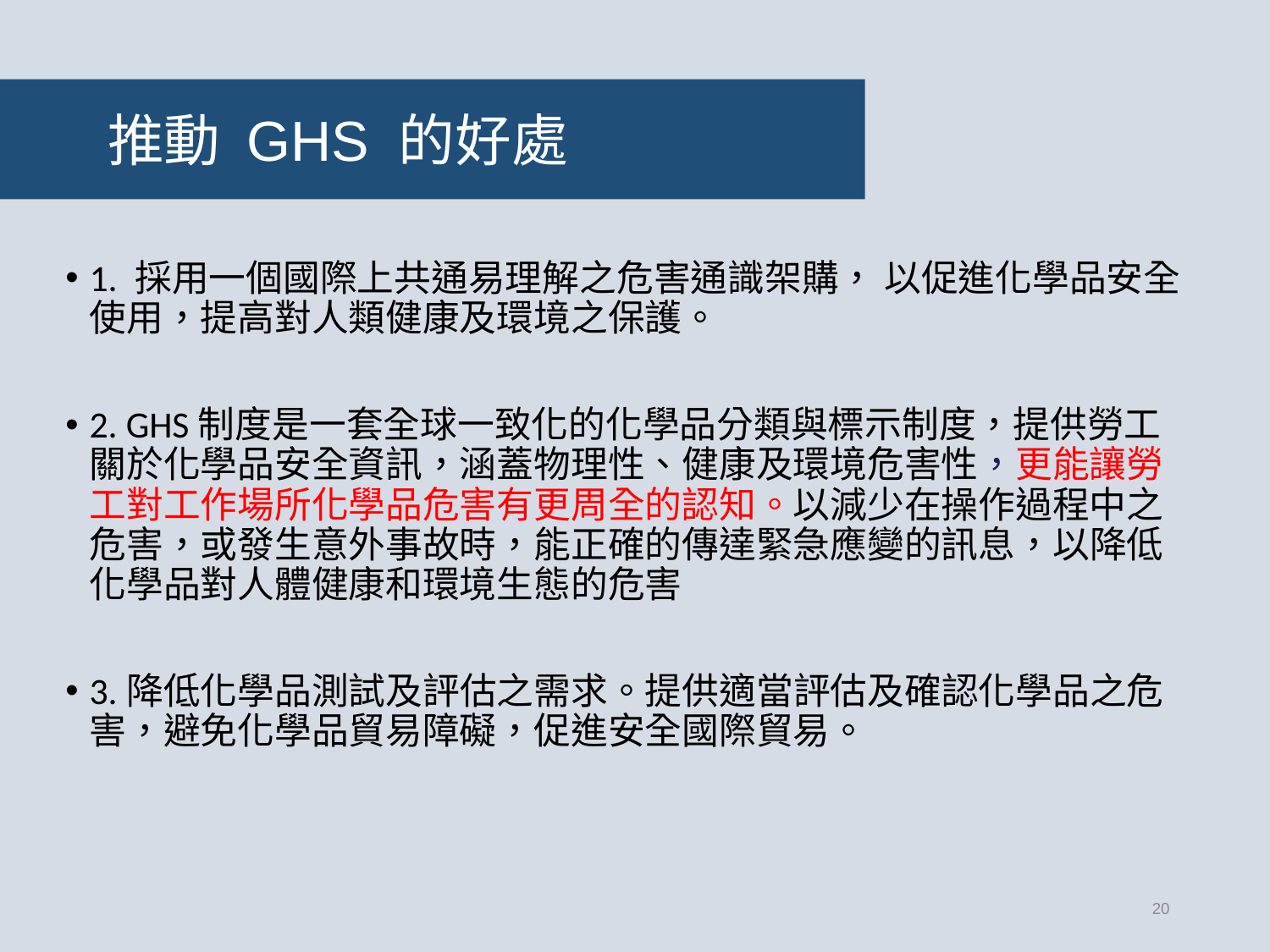

# 推動 GHS 的好處
1. 採用一個國際上共通易理解之危害通識架購， 以促進化學品安全使用，提高對人類健康及環境之保護。

2. GHS制度是一套全球一致化的化學品分類與標示制度，提供勞工關於化學品安全資訊，涵蓋物理性、健康及環境危害性，更能讓勞工對工作場所化學品危害有更周全的認知。以減少在操作過程中之危害，或發生意外事故時，能正確的傳達緊急應變的訊息，以降低化學品對人體健康和環境生態的危害

3.降低化學品測試及評估之需求。提供適當評估及確認化學品之危害，避免化學品貿易障礙，促進安全國際貿易。
20